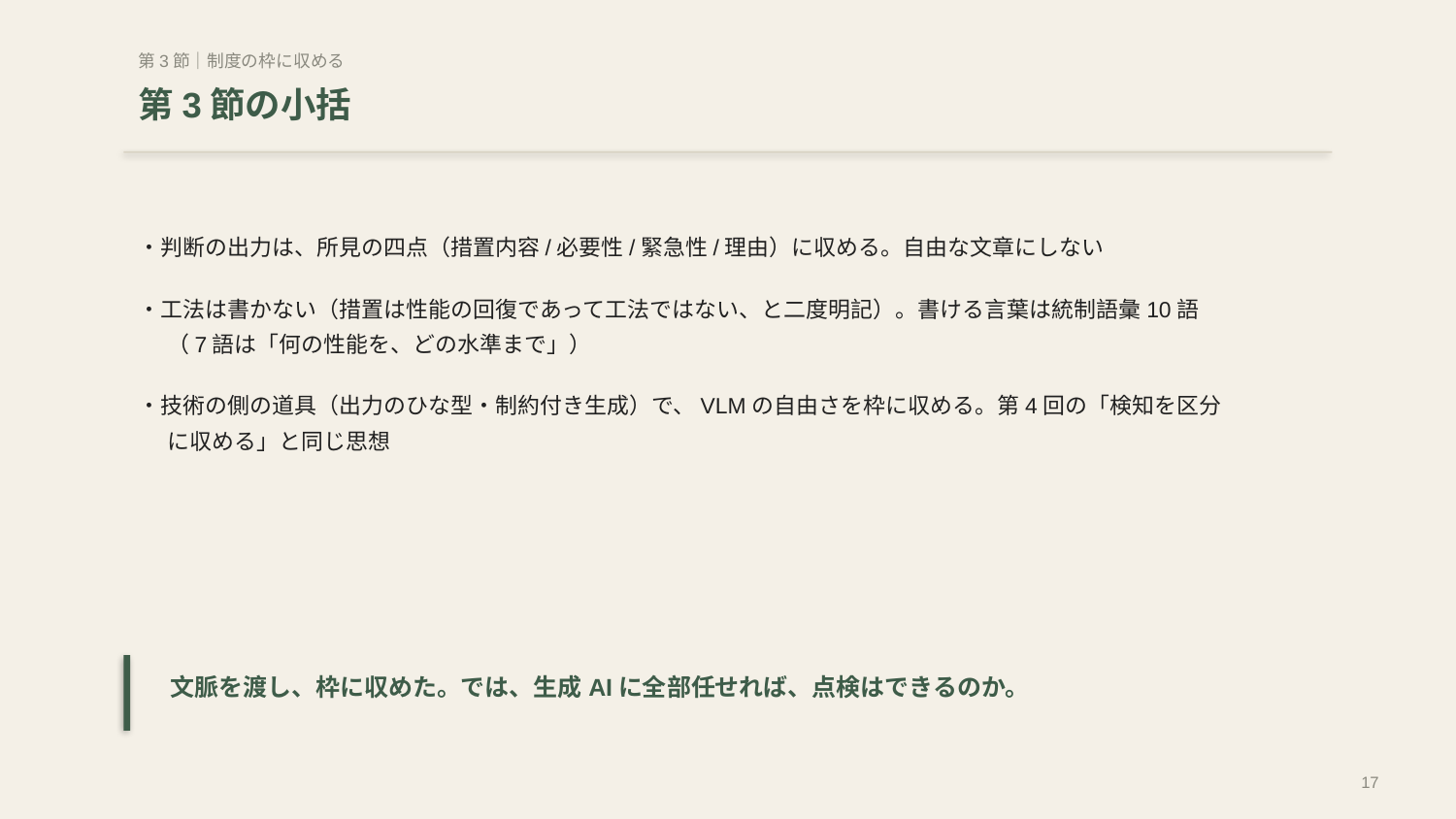

第3節｜制度の枠に収める
第3節の小括

・判断の出力は、所見の四点（措置内容/必要性/緊急性/理由）に収める。自由な文章にしない
・工法は書かない（措置は性能の回復であって工法ではない、と二度明記）。書ける言葉は統制語彙10語（7語は「何の性能を、どの水準まで」）
・技術の側の道具（出力のひな型・制約付き生成）で、VLMの自由さを枠に収める。第4回の「検知を区分に収める」と同じ思想

文脈を渡し、枠に収めた。では、生成AIに全部任せれば、点検はできるのか。
17